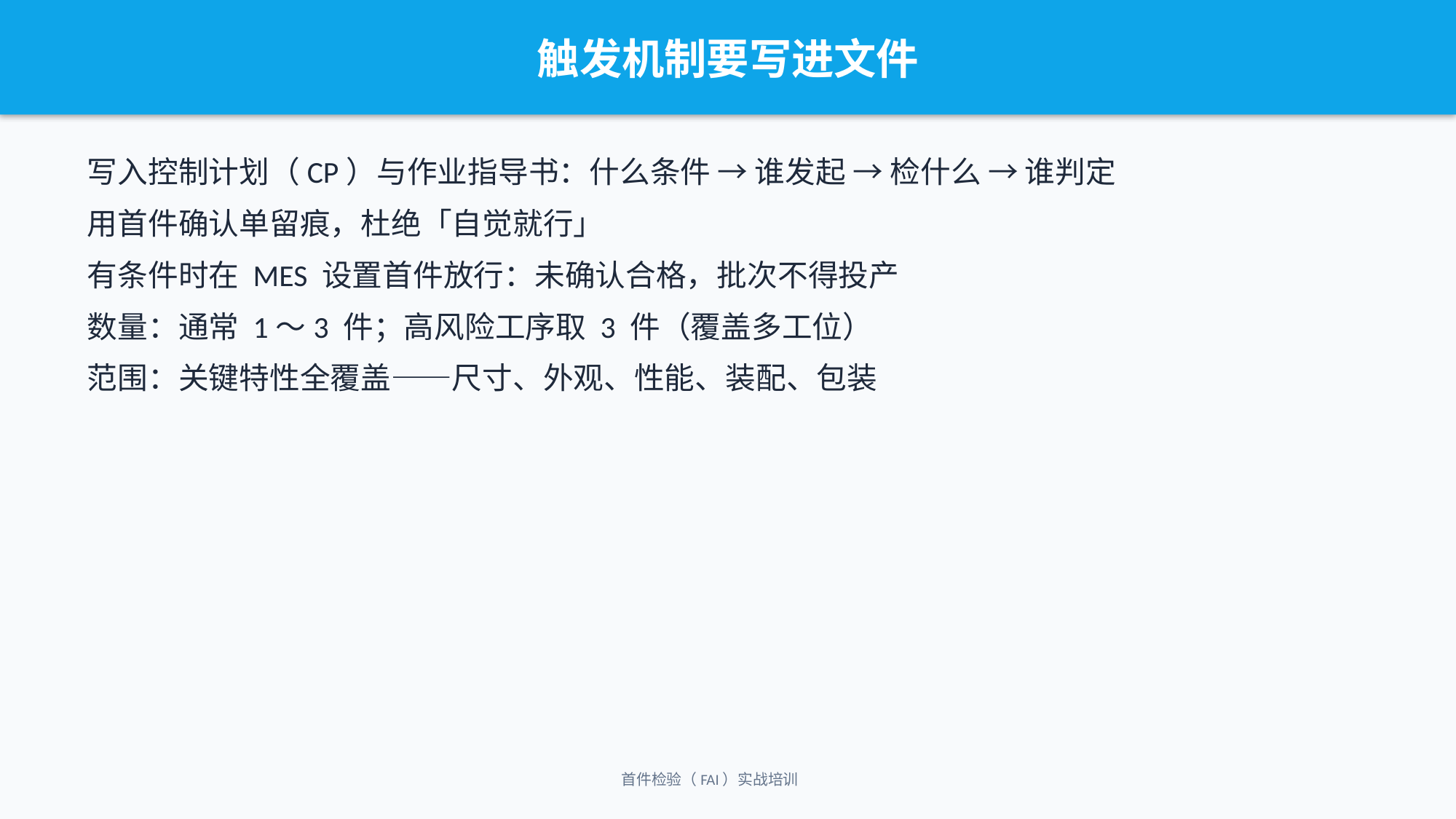

触发机制要写进文件
写入控制计划（CP）与作业指导书：什么条件 → 谁发起 → 检什么 → 谁判定
用首件确认单留痕，杜绝「自觉就行」
有条件时在 MES 设置首件放行：未确认合格，批次不得投产
数量：通常 1～3 件；高风险工序取 3 件（覆盖多工位）
范围：关键特性全覆盖——尺寸、外观、性能、装配、包装
首件检验（FAI）实战培训